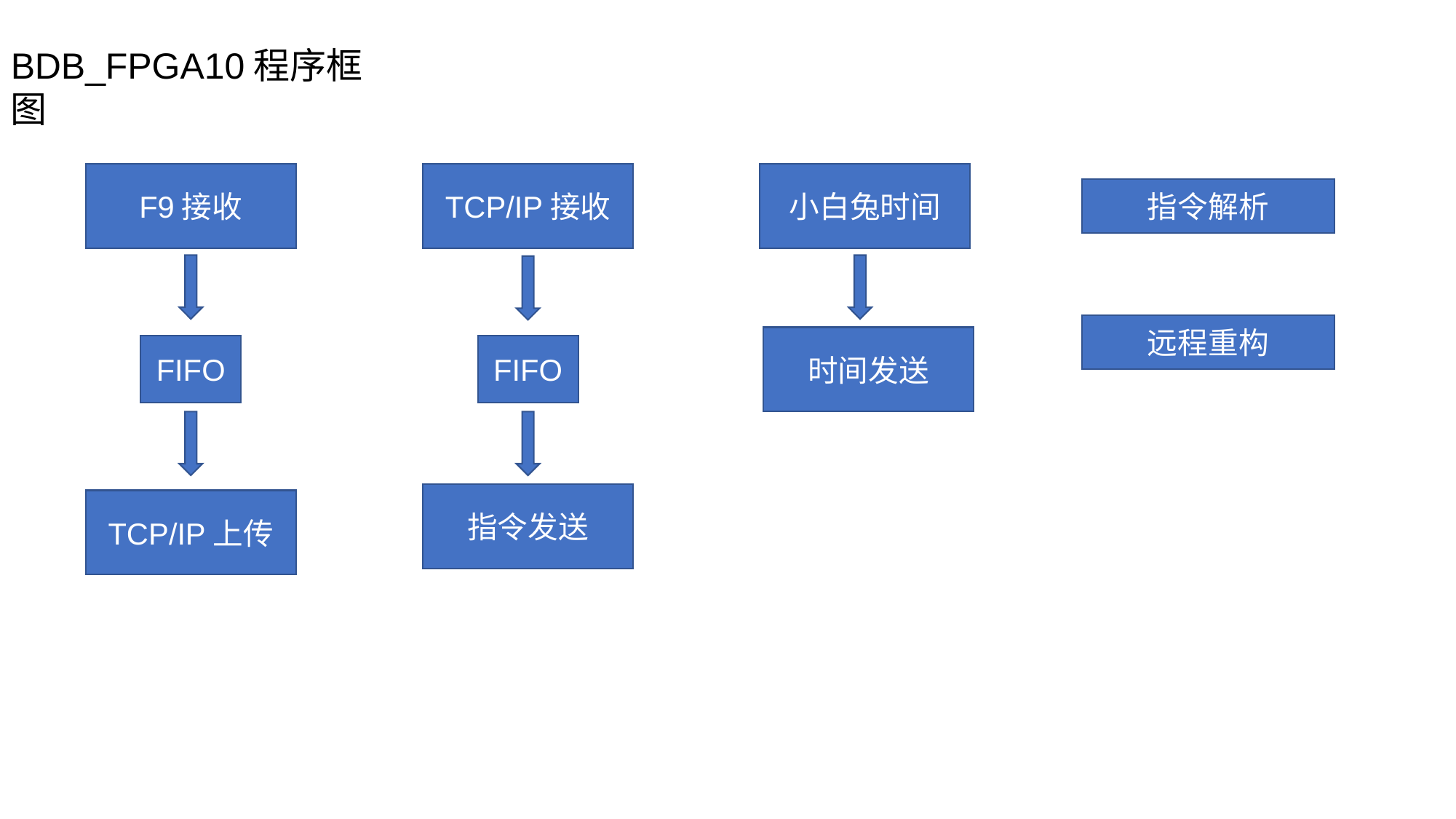

BDB_FPGA10程序框图
F9接收
TCP/IP接收
小白兔时间
指令解析

远程重构
时间发送
FIFO
FIFO

指令发送
TCP/IP上传